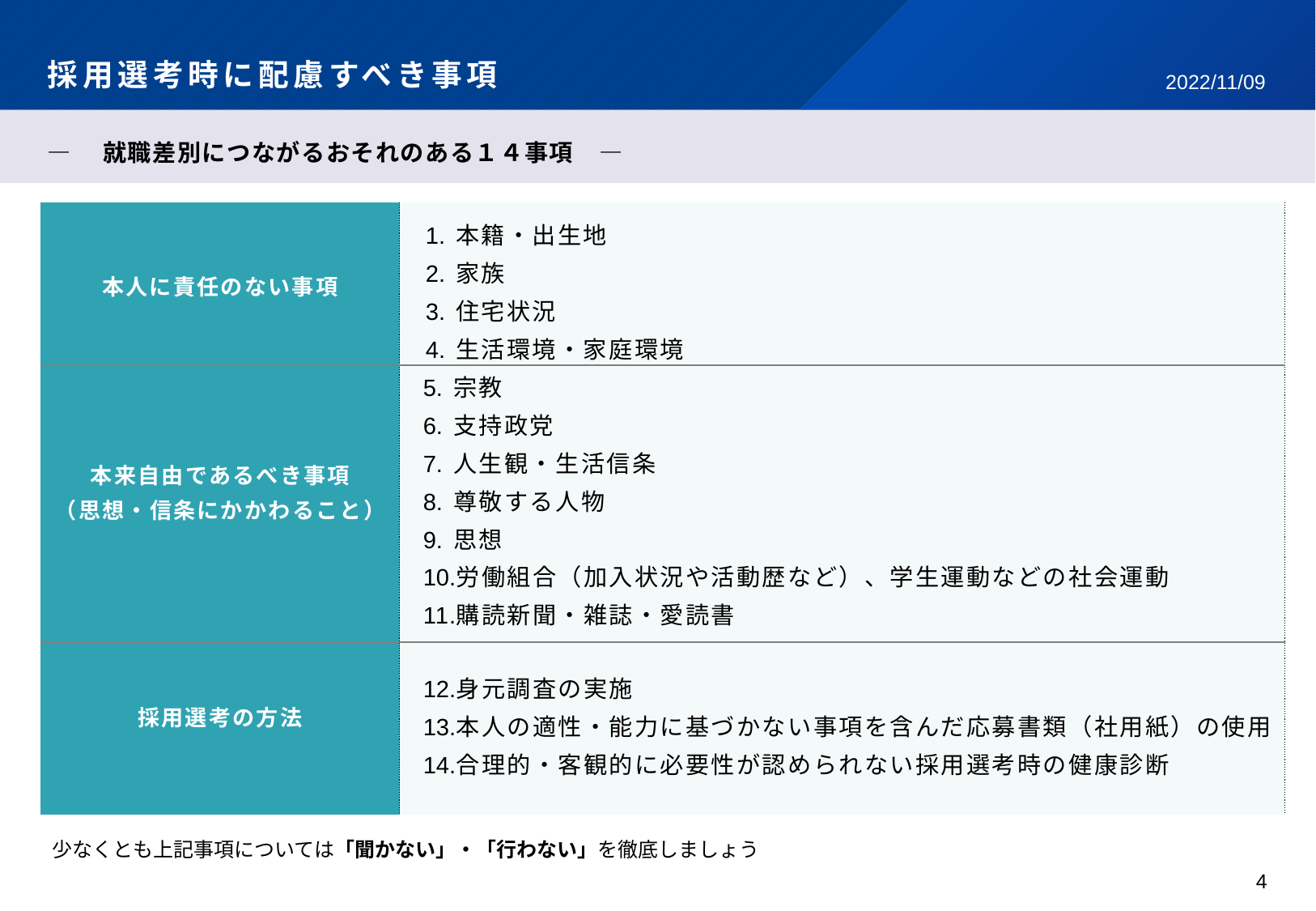

# 採用選考時に配慮すべき事項
2022/11/09
―　就職差別につながるおそれのある１４事項　―
| 本人に責任のない事項 |  |
| --- | --- |
| 本来自由であるべき事項 （思想・信条にかかわること） |  |
| 採用選考の方法 |  |
本籍・出生地
家族
住宅状況
生活環境・家庭環境
宗教
支持政党
人生観・生活信条
尊敬する人物
思想
労働組合（加入状況や活動歴など）、学生運動などの社会運動
購読新聞・雑誌・愛読書
身元調査の実施
本人の適性・能力に基づかない事項を含んだ応募書類（社用紙）の使用
合理的・客観的に必要性が認められない採用選考時の健康診断
少なくとも上記事項については「聞かない」・「行わない」を徹底しましょう
4